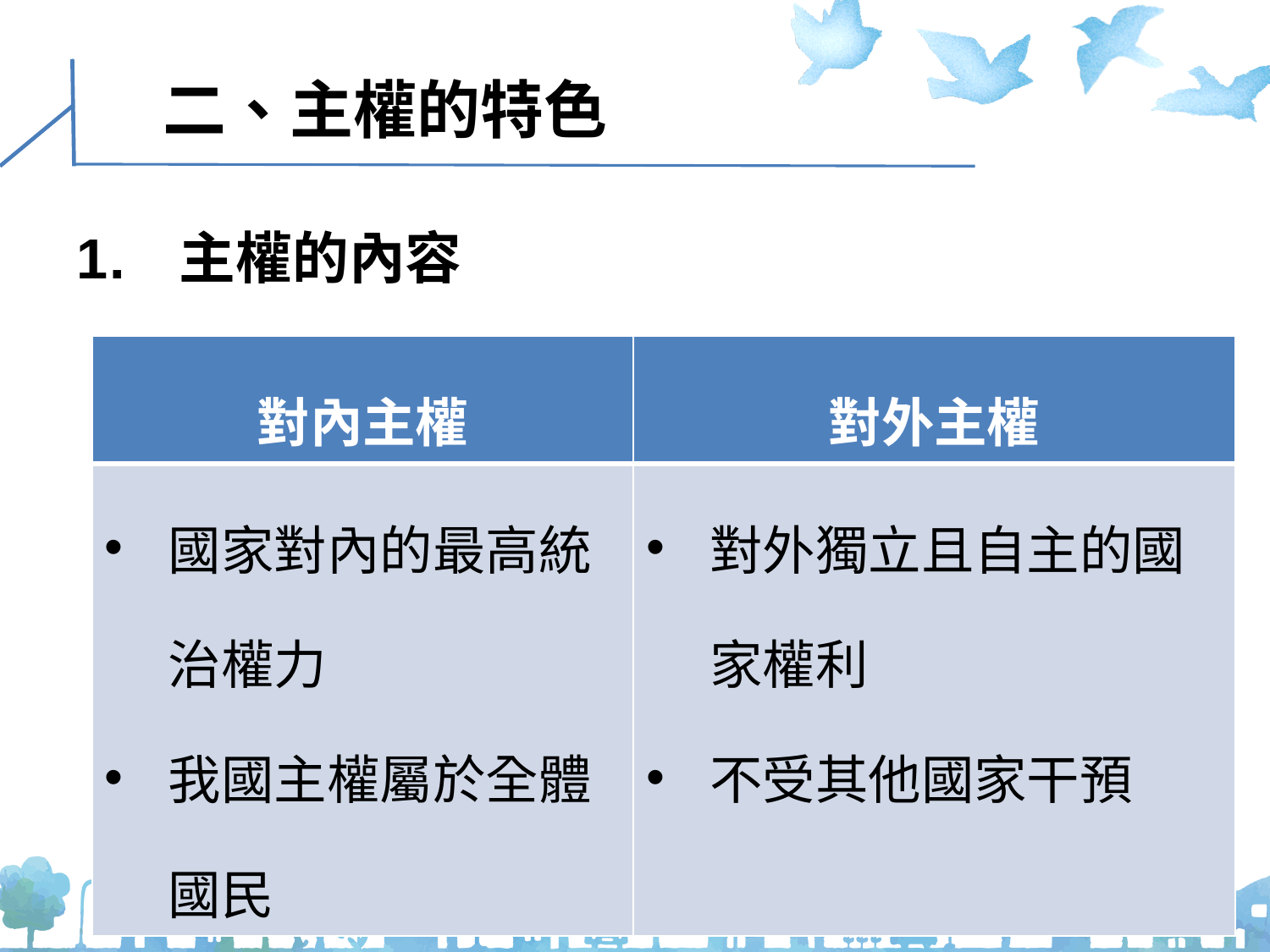

二、主權的特色
# 主權的內容
| 對內主權 | 對外主權 |
| --- | --- |
| 國家對內的最高統治權力 我國主權屬於全體國民 | 對外獨立且自主的國家權利 不受其他國家干預 |